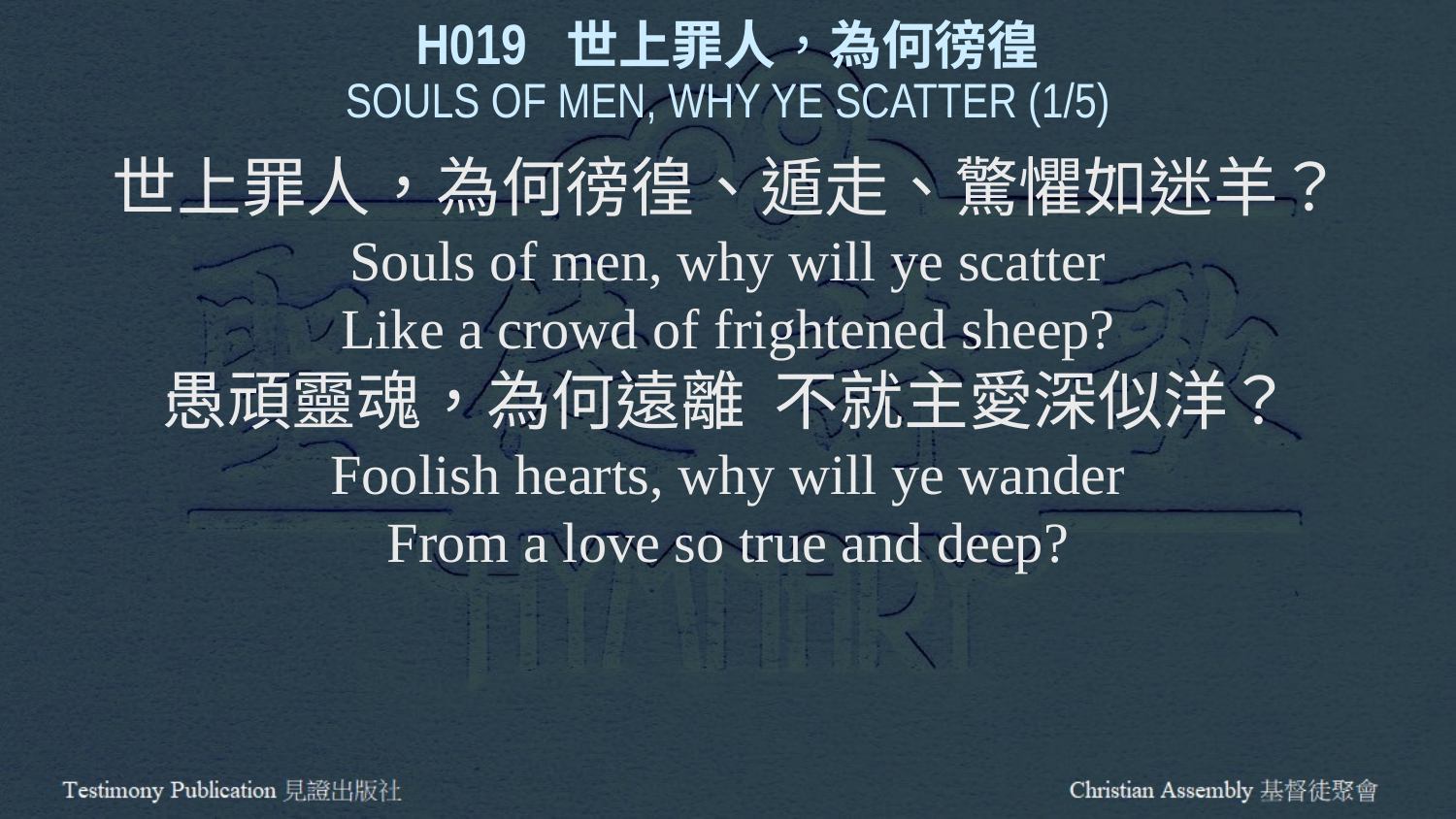

H019  世上罪人，為何徬徨
SOULS OF MEN, WHY YE SCATTER (1/5)
世上罪人，為何徬徨、遁走、驚懼如迷羊？
Souls of men, why will ye scatter
Like a crowd of frightened sheep?
愚頑靈魂，為何遠離  不就主愛深似洋？
Foolish hearts, why will ye wander
From a love so true and deep?